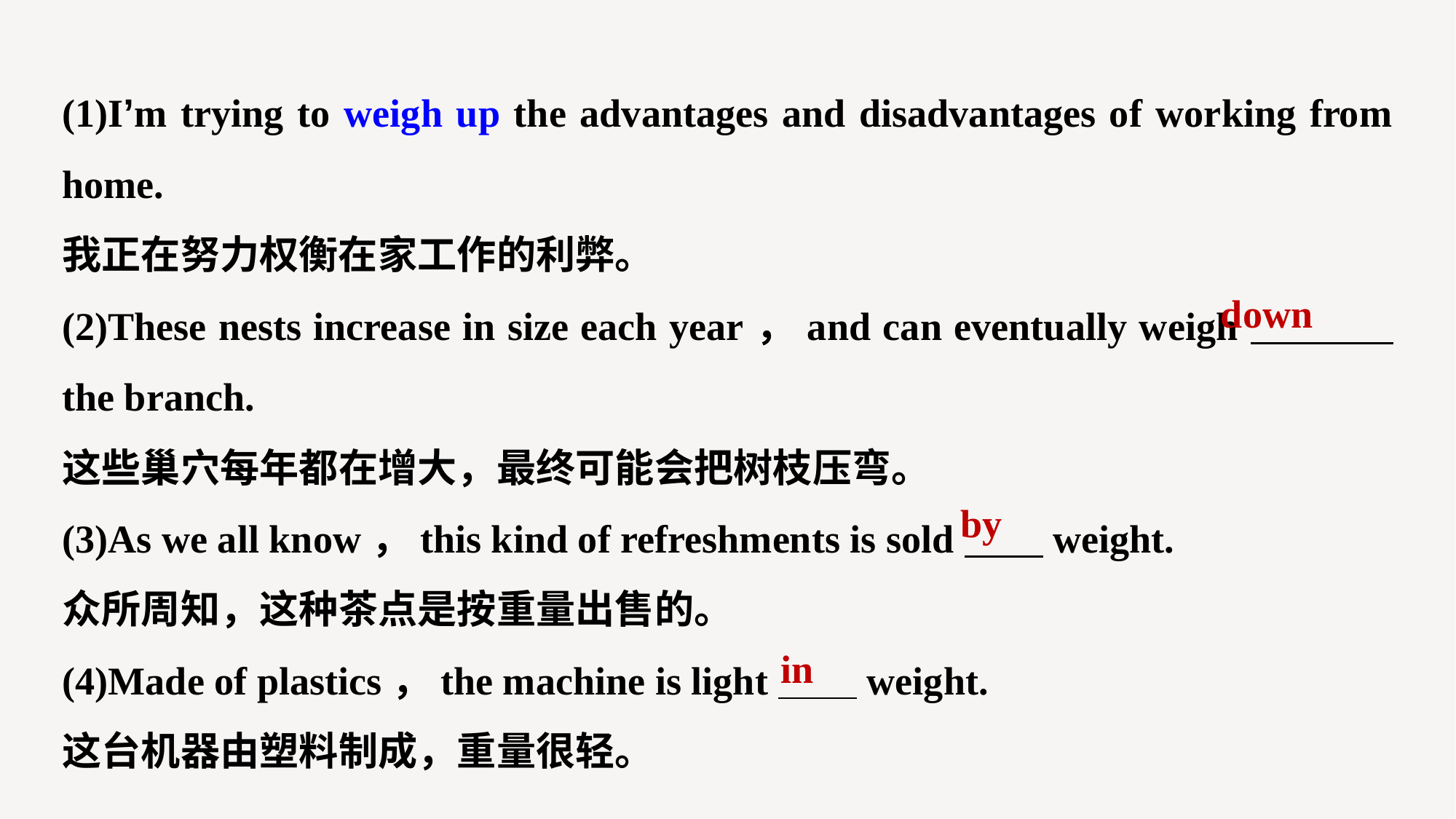

(1)I’m trying to weigh up the advantages and disadvantages of working from home.
我正在努力权衡在家工作的利弊。
(2)These nests increase in size each year，and can eventually weigh              the branch.
这些巢穴每年都在增大，最终可能会把树枝压弯。
(3)As we all know，this kind of refreshments is sold          weight.
众所周知，这种茶点是按重量出售的。
(4)Made of plastics，the machine is light          weight.
这台机器由塑料制成，重量很轻。
down
by
in